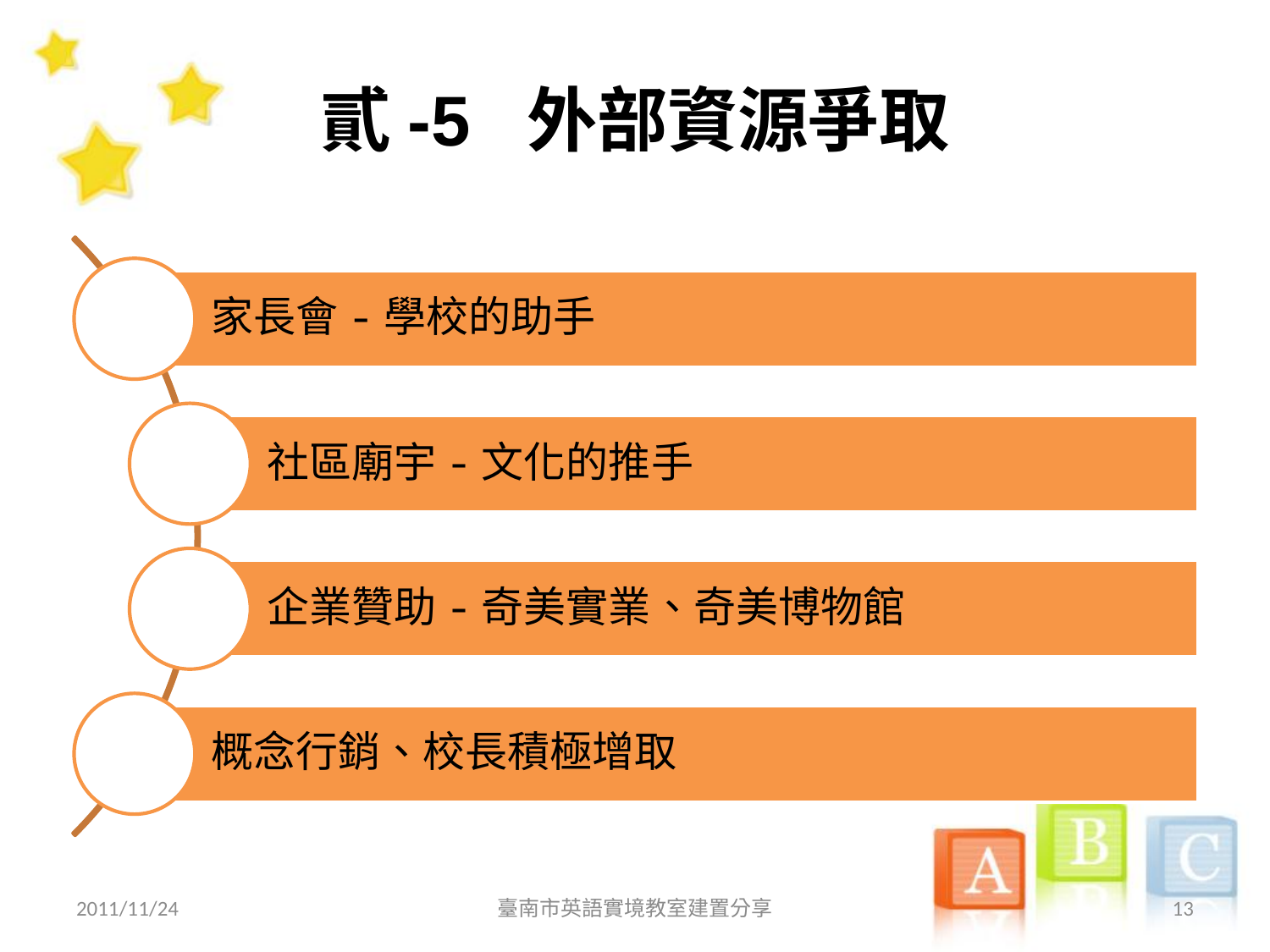

# 貳-5  外部資源爭取
家長會-學校的助手
社區廟宇-文化的推手
企業贊助-奇美實業、奇美博物館
概念行銷、校長積極增取
2011/11/24
臺南市英語實境教室建置分享
13